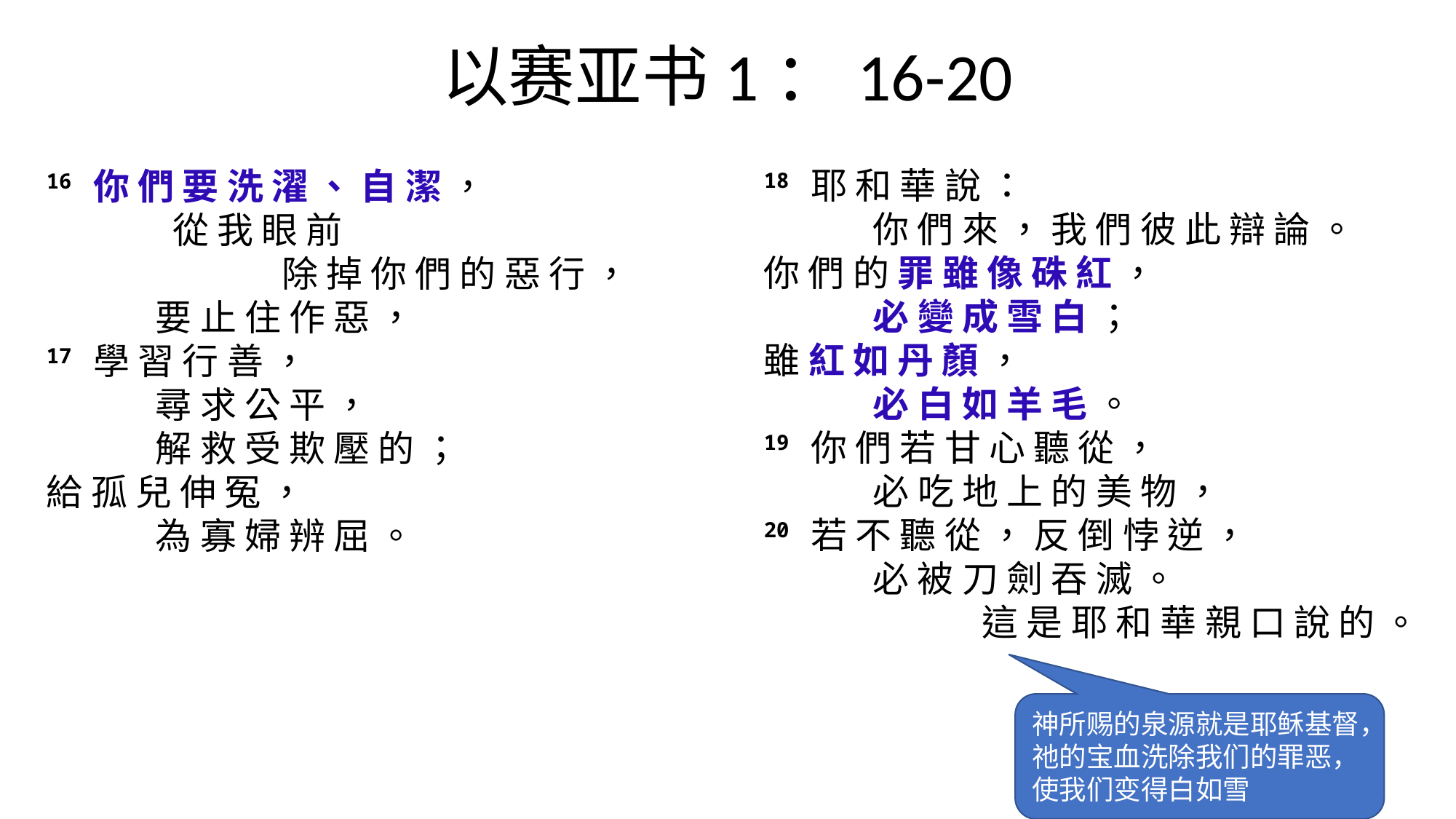

# 以赛亚书1：16-20
18 耶 和 華 說 ：
	你 們 來 ， 我 們 彼 此 辯 論 。
你 們 的 罪 雖 像 硃 紅 ，
	必 變 成 雪 白 ；
雖 紅 如 丹 顏 ，
	必 白 如 羊 毛 。
19 你 們 若 甘 心 聽 從 ，
	必 吃 地 上 的 美 物 ，
20 若 不 聽 從 ， 反 倒 悖 逆 ，
	必 被 刀 劍 吞 滅 。
		這 是 耶 和 華 親 口 說 的 。

16 你 們 要 洗 濯 、 自 潔 ，
	 從 我 眼 前
		 除 掉 你 們 的 惡 行 ，
	要 止 住 作 惡 ，
17 學 習 行 善 ，
	尋 求 公 平 ，
	解 救 受 欺 壓 的 ；
給 孤 兒 伸 冤 ，
	為 寡 婦 辨 屈 。

神所赐的泉源就是耶稣基督，
祂的宝血洗除我们的罪恶，
使我们变得白如雪